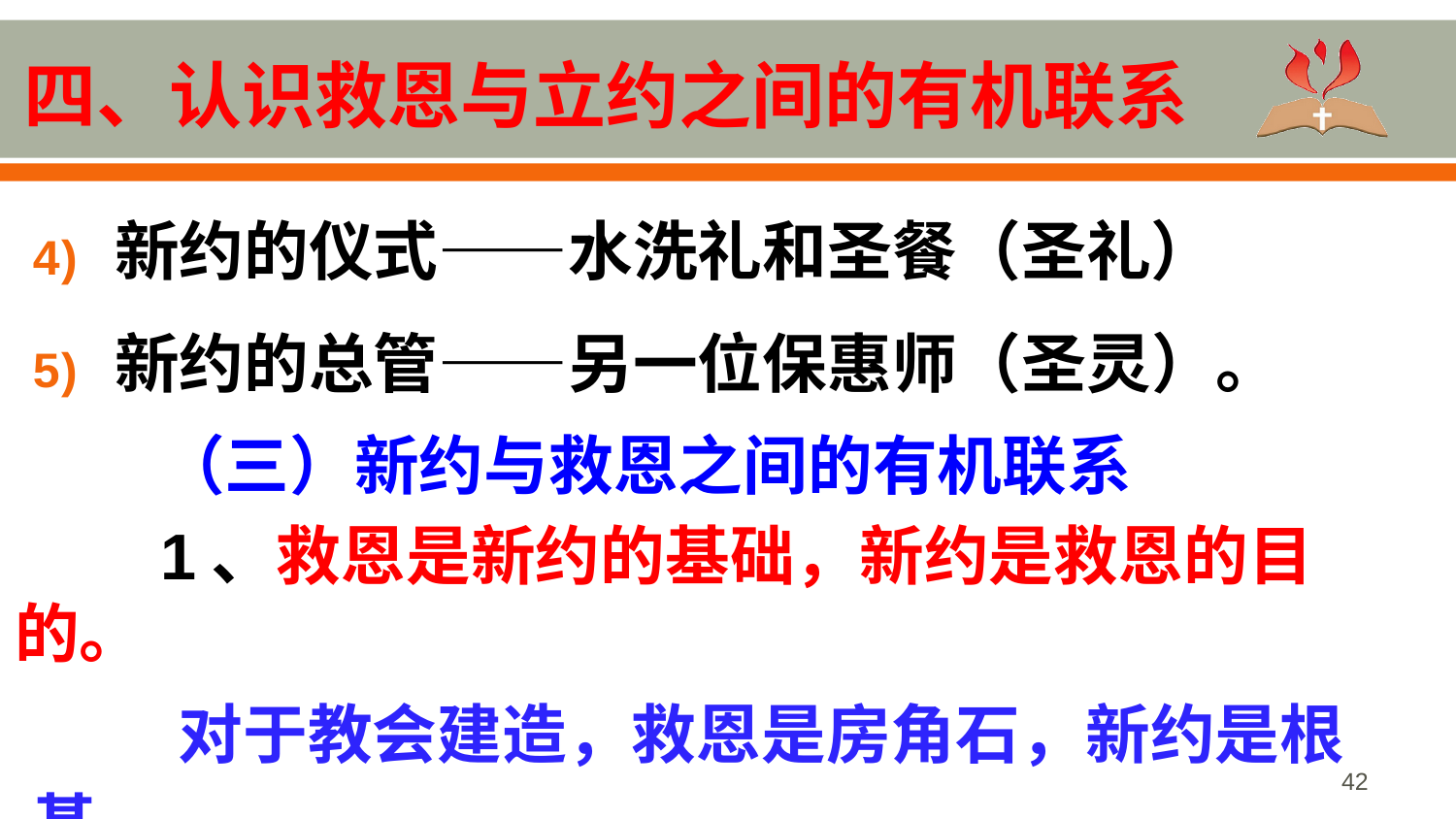

# 四、认识救恩与立约之间的有机联系
新约的仪式——水洗礼和圣餐（圣礼）
新约的总管——另一位保惠师（圣灵）。
	（三）新约与救恩之间的有机联系
	1、救恩是新约的基础，新约是救恩的目的。
	对于教会建造，救恩是房角石，新约是根基。

42